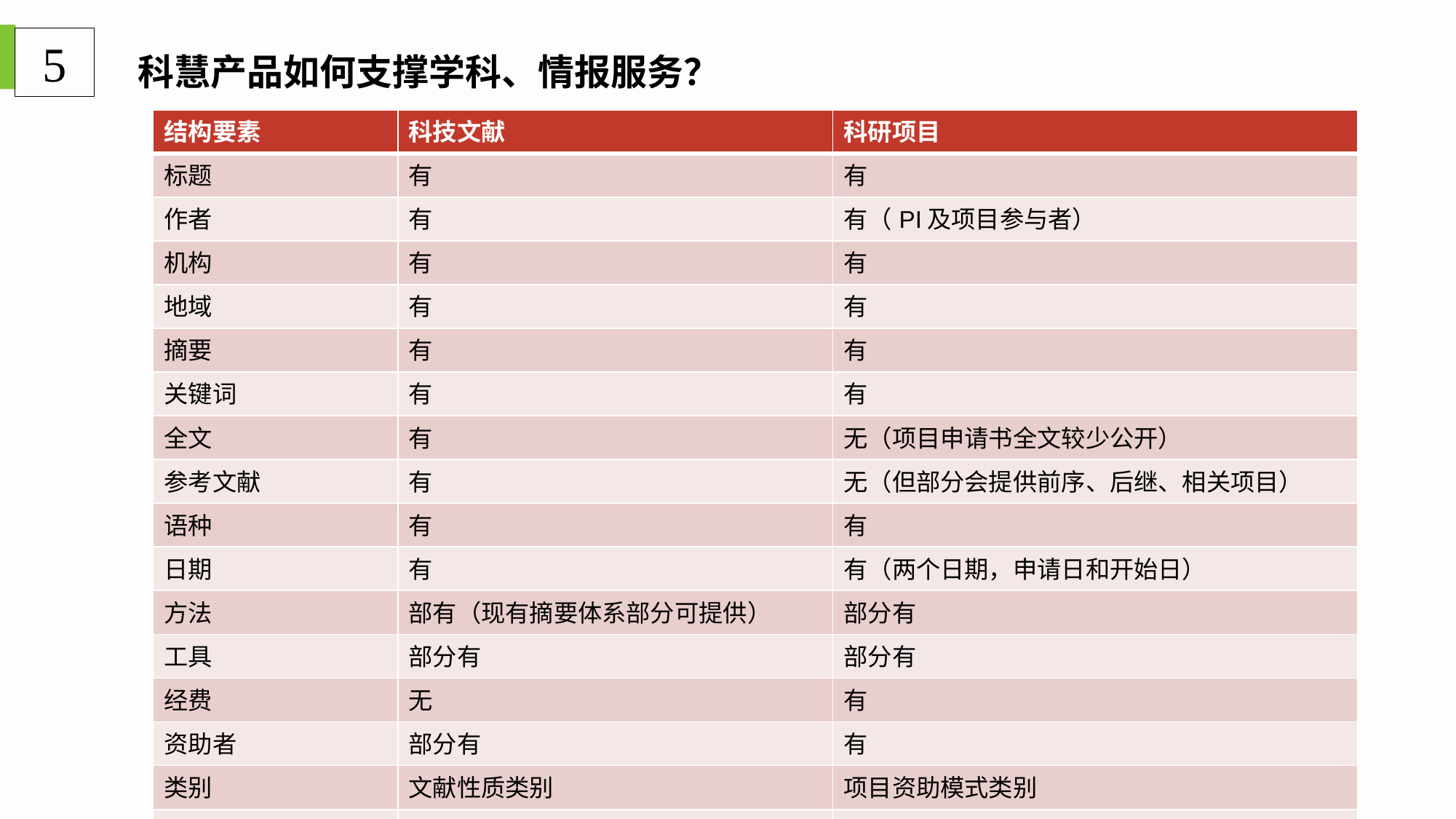

科慧产品如何支撑学科、情报服务？

5
| 结构要素 | 科技文献 | 科研项目 |
| --- | --- | --- |
| 标题 | 有 | 有 |
| 作者 | 有 | 有（PI及项目参与者） |
| 机构 | 有 | 有 |
| 地域 | 有 | 有 |
| 摘要 | 有 | 有 |
| 关键词 | 有 | 有 |
| 全文 | 有 | 无（项目申请书全文较少公开） |
| 参考文献 | 有 | 无（但部分会提供前序、后继、相关项目） |
| 语种 | 有 | 有 |
| 日期 | 有 | 有（两个日期，申请日和开始日） |
| 方法 | 部有（现有摘要体系部分可提供） | 部分有 |
| 工具 | 部分有 | 部分有 |
| 经费 | 无 | 有 |
| 资助者 | 部分有 | 有 |
| 类别 | 文献性质类别 | 项目资助模式类别 |
| 学科分类 | 有较统一的分类 | 不同资助源采用不同分类 |